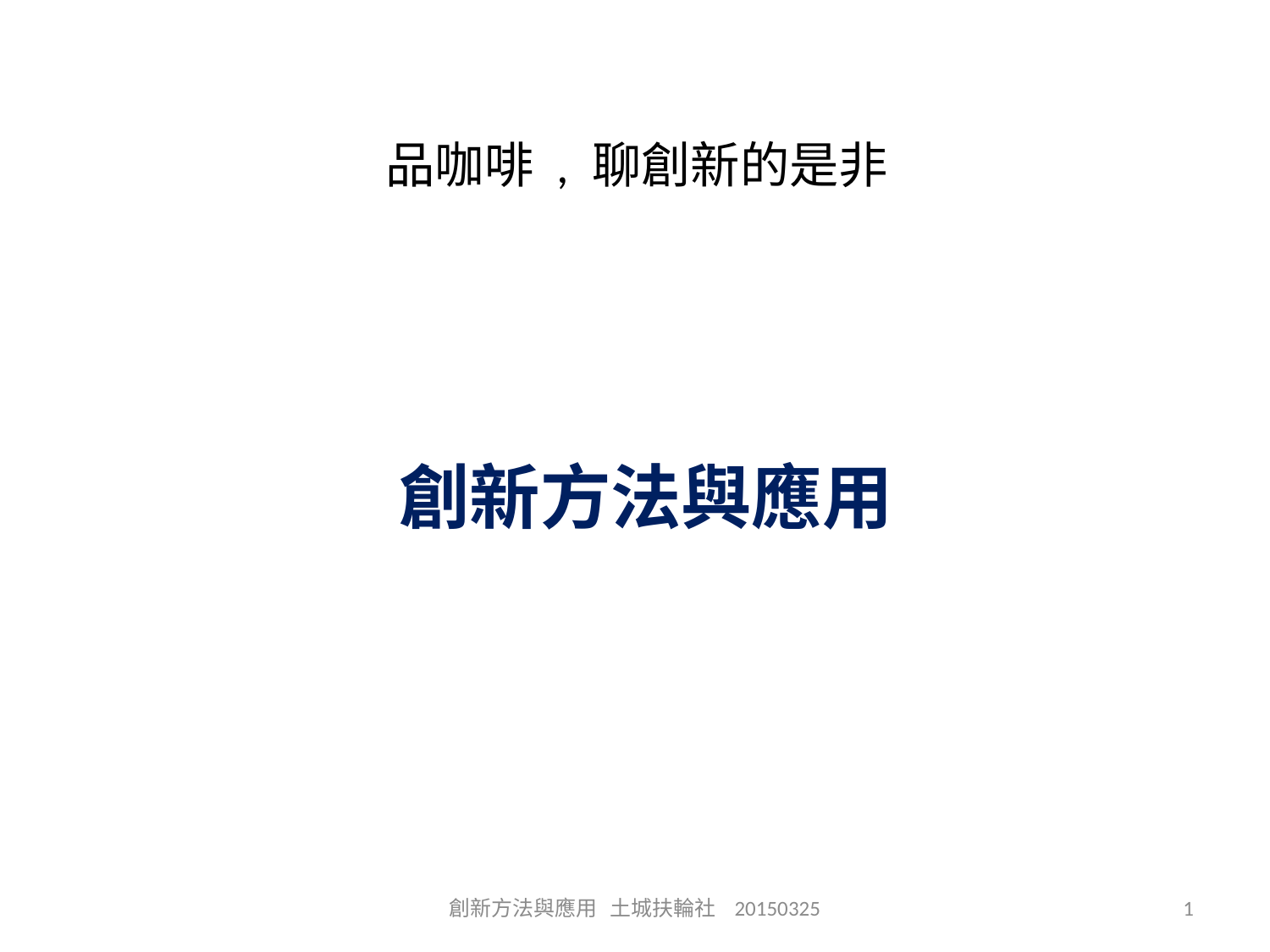

# 品咖啡 , 聊創新的是非
 創新方法與應用
創新方法與應用  土城扶輪社  20150325
1